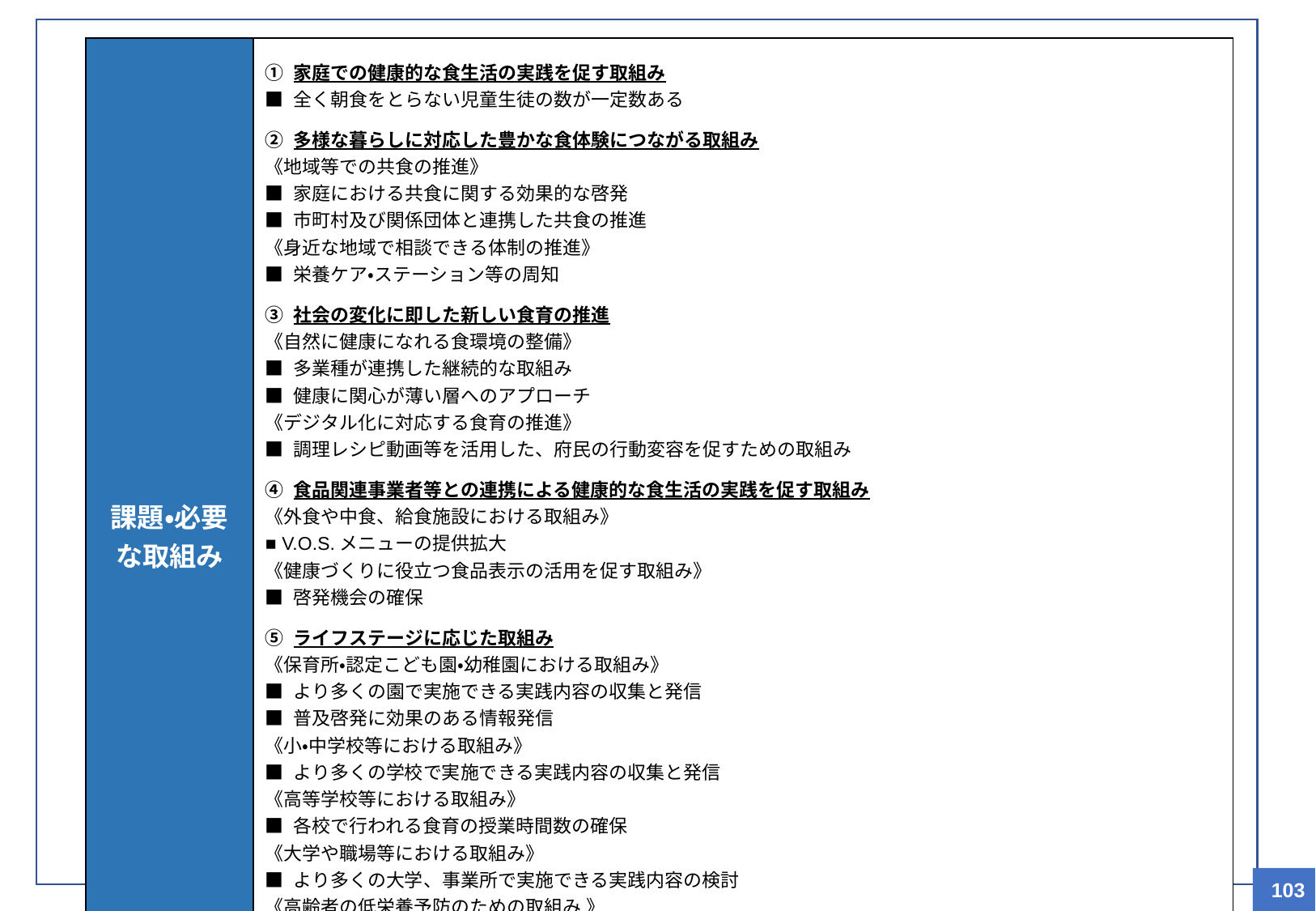

| 課題・必要な取組み | ① 家庭での健康的な食生活の実践を促す取組み ■ 全く朝食をとらない児童生徒の数が一定数ある ② 多様な暮らしに対応した豊かな食体験につながる取組み 《地域等での共食の推進》 ■ 家庭における共食に関する効果的な啓発 ■ 市町村及び関係団体と連携した共食の推進 《身近な地域で相談できる体制の推進》 ■ 栄養ケア・ステーション等の周知 ③ 社会の変化に即した新しい食育の推進 《自然に健康になれる食環境の整備》 ■ 多業種が連携した継続的な取組み　　 ■ 健康に関心が薄い層へのアプローチ 《デジタル化に対応する食育の推進》 ■ 調理レシピ動画等を活用した、府民の行動変容を促すための取組み ④ 食品関連事業者等との連携による健康的な食生活の実践を促す取組み 《外食や中食、給食施設における取組み》 ■ V.O.S.メニューの提供拡大 《健康づくりに役立つ食品表示の活用を促す取組み》 ■ 啓発機会の確保 ⑤ ライフステージに応じた取組み 《保育所・認定こども園・幼稚園における取組み》 ■ より多くの園で実施できる実践内容の収集と発信　　 ■ 普及啓発に効果のある情報発信 《小・中学校等における取組み》 ■ より多くの学校で実施できる実践内容の収集と発信 《高等学校等における取組み》 ■ 各校で行われる食育の授業時間数の確保 《大学や職場等における取組み》 ■ より多くの大学、事業所で実施できる実践内容の検討 《高齢者の低栄養予防のための取組み 》 ■ フレイル予防に関する啓発の取組みの充実 《ライフコースアプローチを踏まえた取組み》 ■ 栄養教諭等を中核とした個別的な相談指導の充実 ■ライフコースアプローチの概念を踏まえた健康づくりの重要性の発信 |
| --- | --- |
103